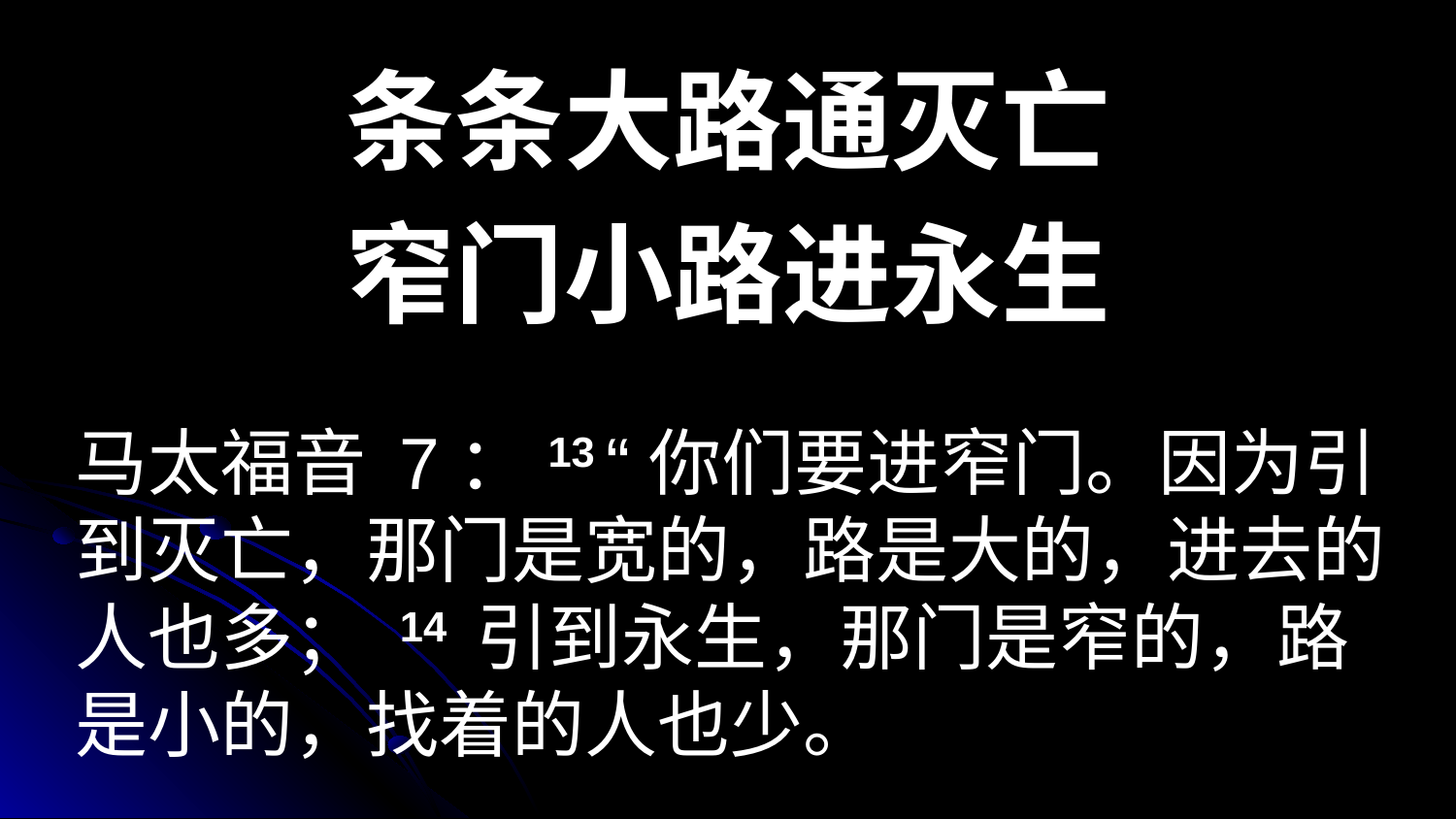

条条大路通灭亡
窄门小路进永生
马太福音 7：13 “你们要进窄门。因为引到灭亡，那门是宽的，路是大的，进去的人也多； 14 引到永生，那门是窄的，路是小的，找着的人也少。